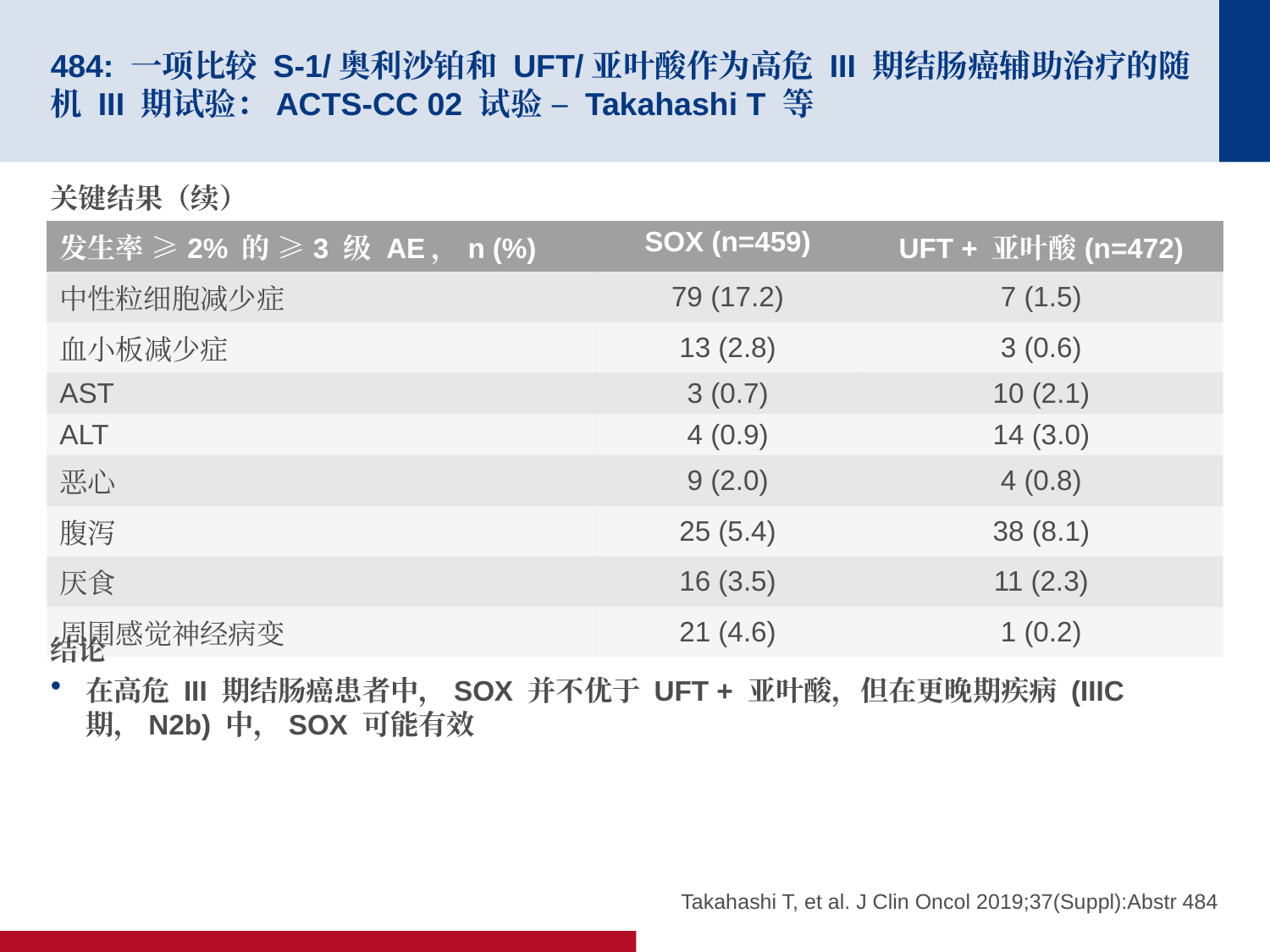

# 484: 一项比较 S-1/奥利沙铂和 UFT/亚叶酸作为高危 III 期结肠癌辅助治疗的随机 III 期试验：ACTS-CC 02 试验 – Takahashi T 等
关键结果（续）

结论
在高危 III 期结肠癌患者中，SOX 并不优于 UFT + 亚叶酸，但在更晚期疾病 (IIIC 期，N2b) 中，SOX 可能有效

| 发生率 ≥2% 的 ≥3 级 AE，n (%) | SOX (n=459) | UFT + 亚叶酸(n=472) |
| --- | --- | --- |
| 中性粒细胞减少症 | 79 (17.2) | 7 (1.5) |
| 血小板减少症 | 13 (2.8) | 3 (0.6) |
| AST | 3 (0.7) | 10 (2.1) |
| ALT | 4 (0.9) | 14 (3.0) |
| 恶心 | 9 (2.0) | 4 (0.8) |
| 腹泻 | 25 (5.4) | 38 (8.1) |
| 厌食 | 16 (3.5) | 11 (2.3) |
| 周围感觉神经病变 | 21 (4.6) | 1 (0.2) |
Takahashi T, et al. J Clin Oncol 2019;37(Suppl):Abstr 484